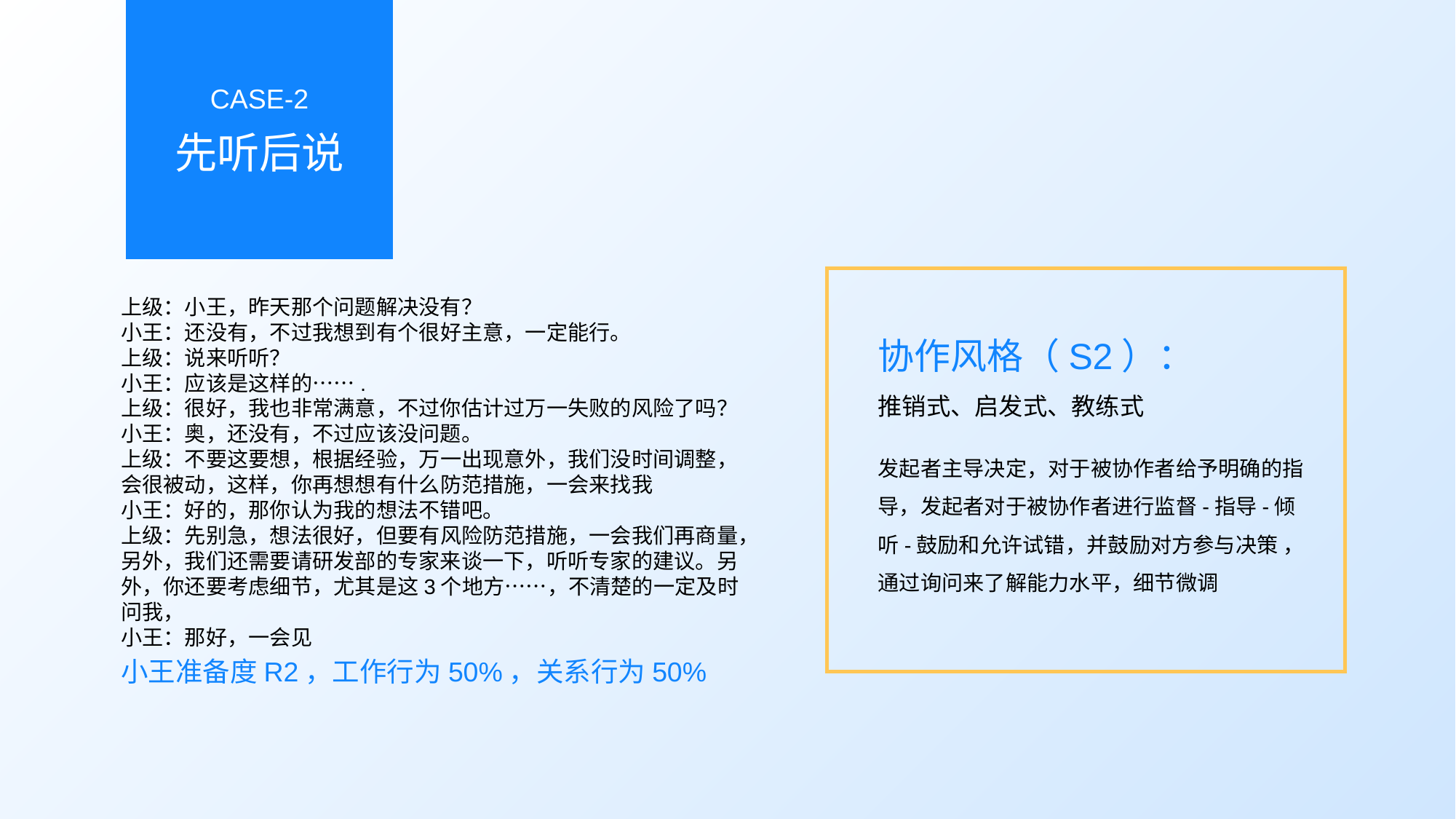

CASE-2
先听后说

上级：小王，昨天那个问题解决没有？
小王：还没有，不过我想到有个很好主意，一定能行。
上级：说来听听？
小王：应该是这样的…….
上级：很好，我也非常满意，不过你估计过万一失败的风险了吗？
小王：奥，还没有，不过应该没问题。
上级：不要这要想，根据经验，万一出现意外，我们没时间调整，会很被动，这样，你再想想有什么防范措施，一会来找我
小王：好的，那你认为我的想法不错吧。
上级：先别急，想法很好，但要有风险防范措施，一会我们再商量，另外，我们还需要请研发部的专家来谈一下，听听专家的建议。另外，你还要考虑细节，尤其是这3个地方……，不清楚的一定及时问我，
小王：那好，一会见
协作风格（S2）：
推销式、启发式、教练式
发起者主导决定，对于被协作者给予明确的指导，发起者对于被协作者进行监督-指导-倾听-鼓励和允许试错，并鼓励对方参与决策 ，通过询问来了解能力水平，细节微调
小王准备度R2，工作行为50%，关系行为50%